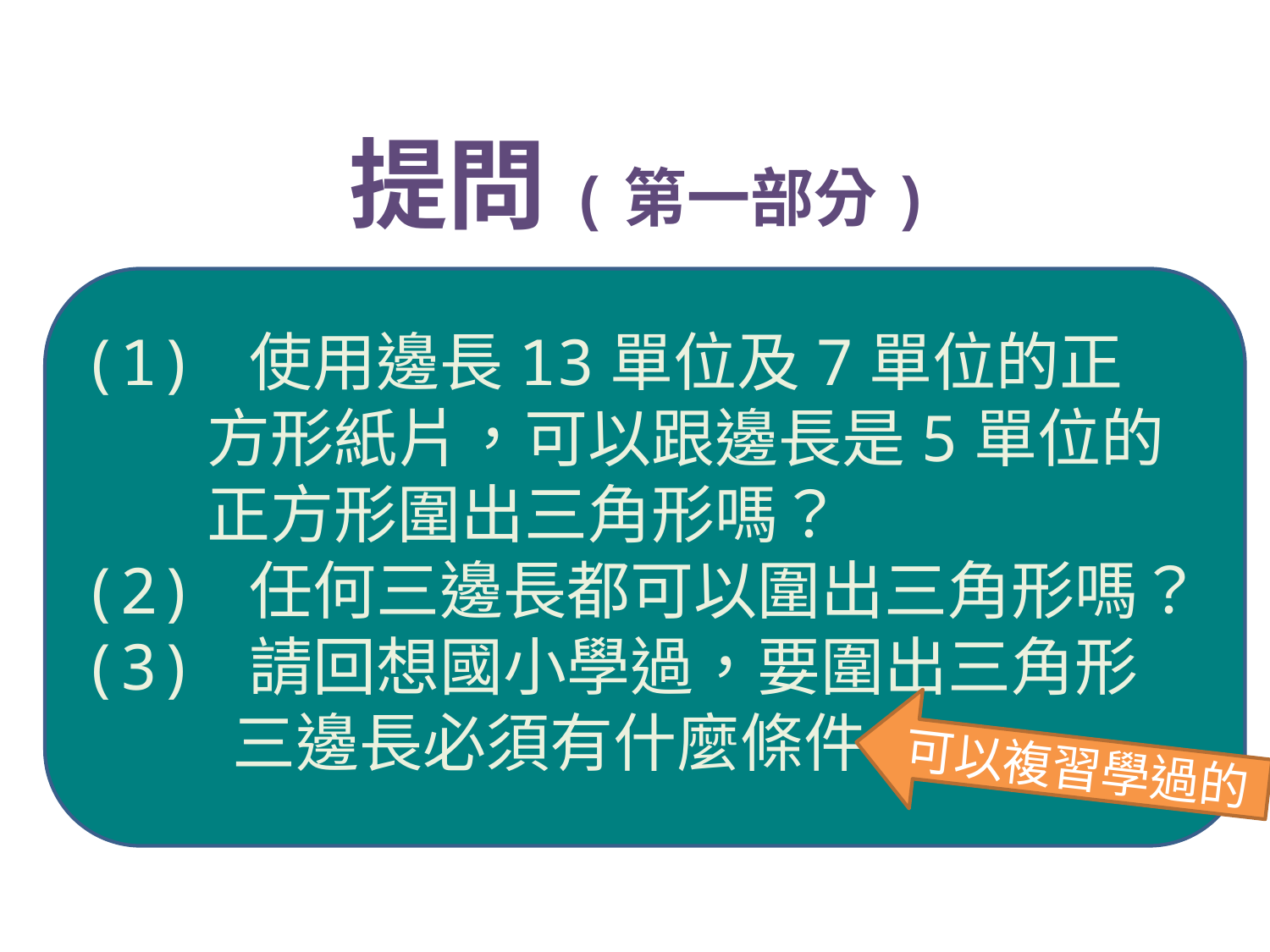

提問(第一部分)

(1) 使用邊長13單位及7單位的正方形紙片，可以跟邊長是5單位的正方形圍出三角形嗎？
(2) 任何三邊長都可以圍出三角形嗎？
(3) 請回想國小學過，要圍出三角形三邊長必須有什麼條件？
可以複習學過的